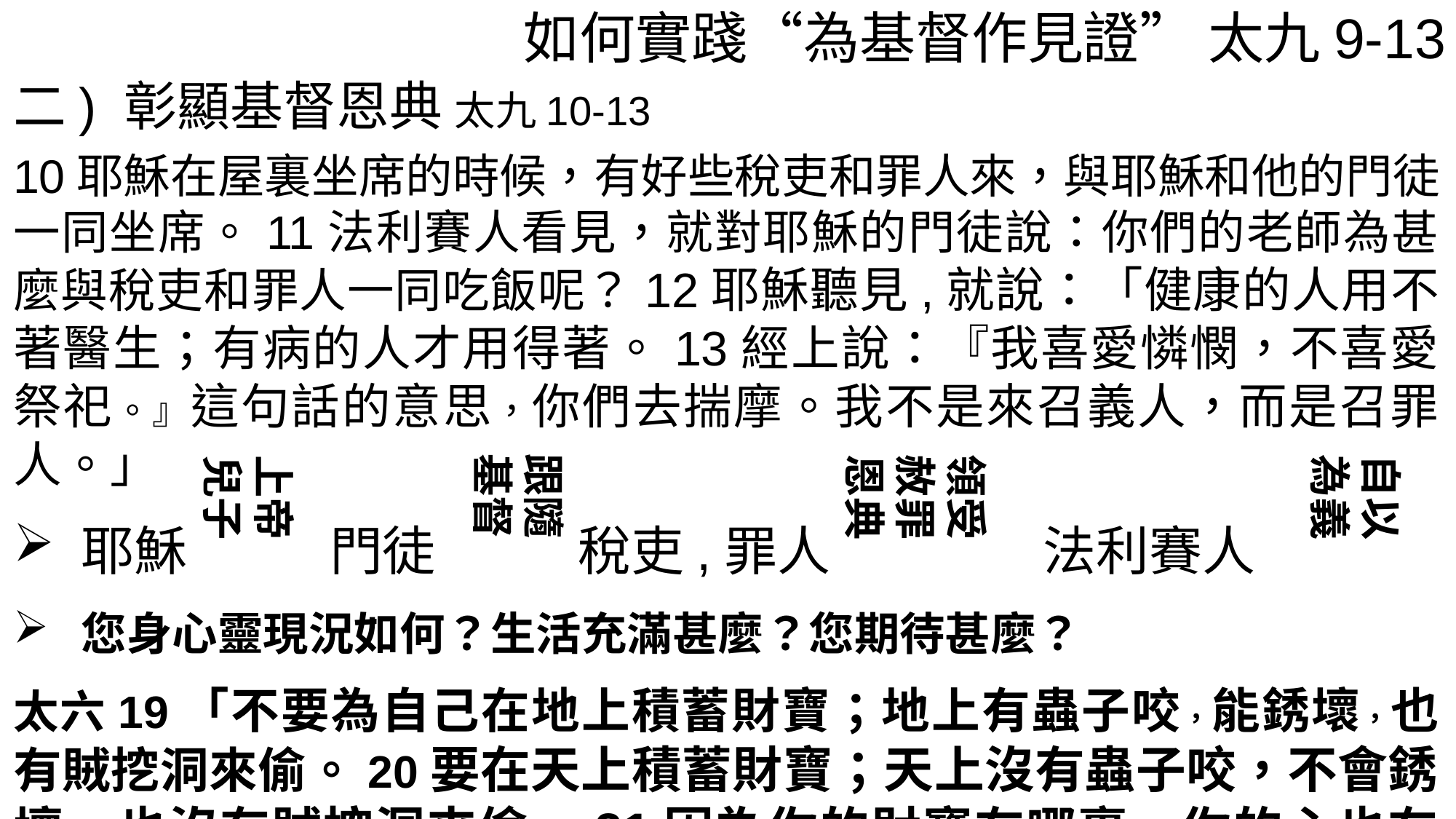

如何實踐“為基督作見證” 太九9-13
二) 彰顯基督恩典 太九10-13
10耶穌在屋裏坐席的時候，有好些稅吏和罪人來，與耶穌和他的門徒一同坐席。11法利賽人看見，就對耶穌的門徒說：你們的老師為甚麼與稅吏和罪人一同吃飯呢？12耶穌聽見,就說：「健康的人用不著醫生；有病的人才用得著。13經上說：『我喜愛憐憫，不喜愛祭祀。』這句話的意思，你們去揣摩。我不是來召義人，而是召罪人。」

耶穌            門徒            稅吏,罪人                  法利賽人

您身心靈現況如何？生活充滿甚麼？您期待甚麼？

太六19「不要為自己在地上積蓄財寶；地上有蟲子咬，能銹壞，也有賊挖洞來偷。20要在天上積蓄財寶；天上沒有蟲子咬，不會銹壞，也沒有賊挖洞來偷。21因為你的財寶在哪裏，你的心也在哪裏。」
跟隨基督
上帝兒子
領受赦罪恩典
自以為義